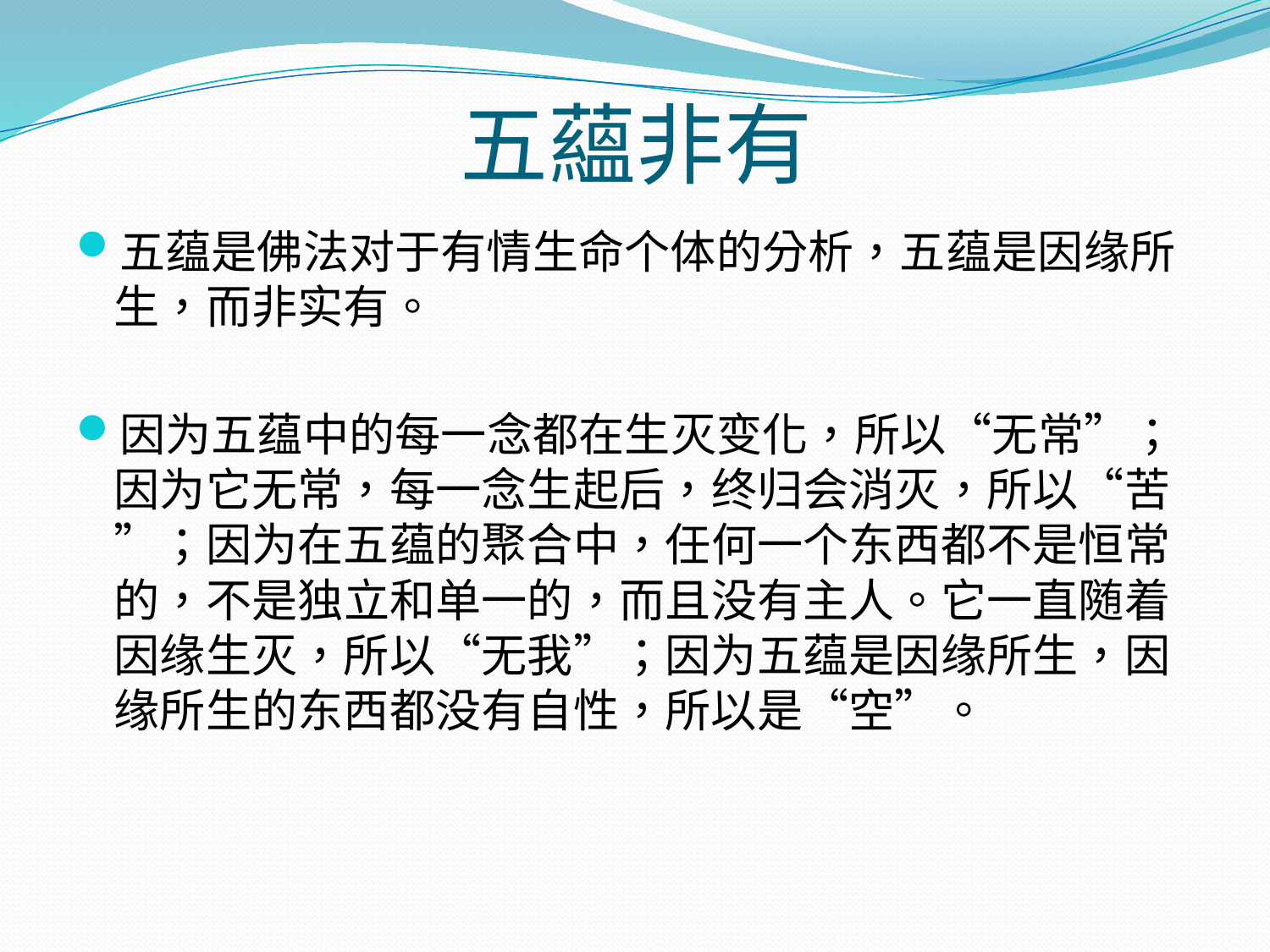

# 五蘊非有
五蕴是佛法对于有情生命个体的分析，五蕴是因缘所生，而非实有。

因为五蕴中的每一念都在生灭变化，所以“无常”；因为它无常，每一念生起后，终归会消灭，所以“苦”；因为在五蕴的聚合中，任何一个东西都不是恒常的，不是独立和单一的，而且没有主人。它一直随着因缘生灭，所以“无我”；因为五蕴是因缘所生，因缘所生的东西都没有自性，所以是“空”。